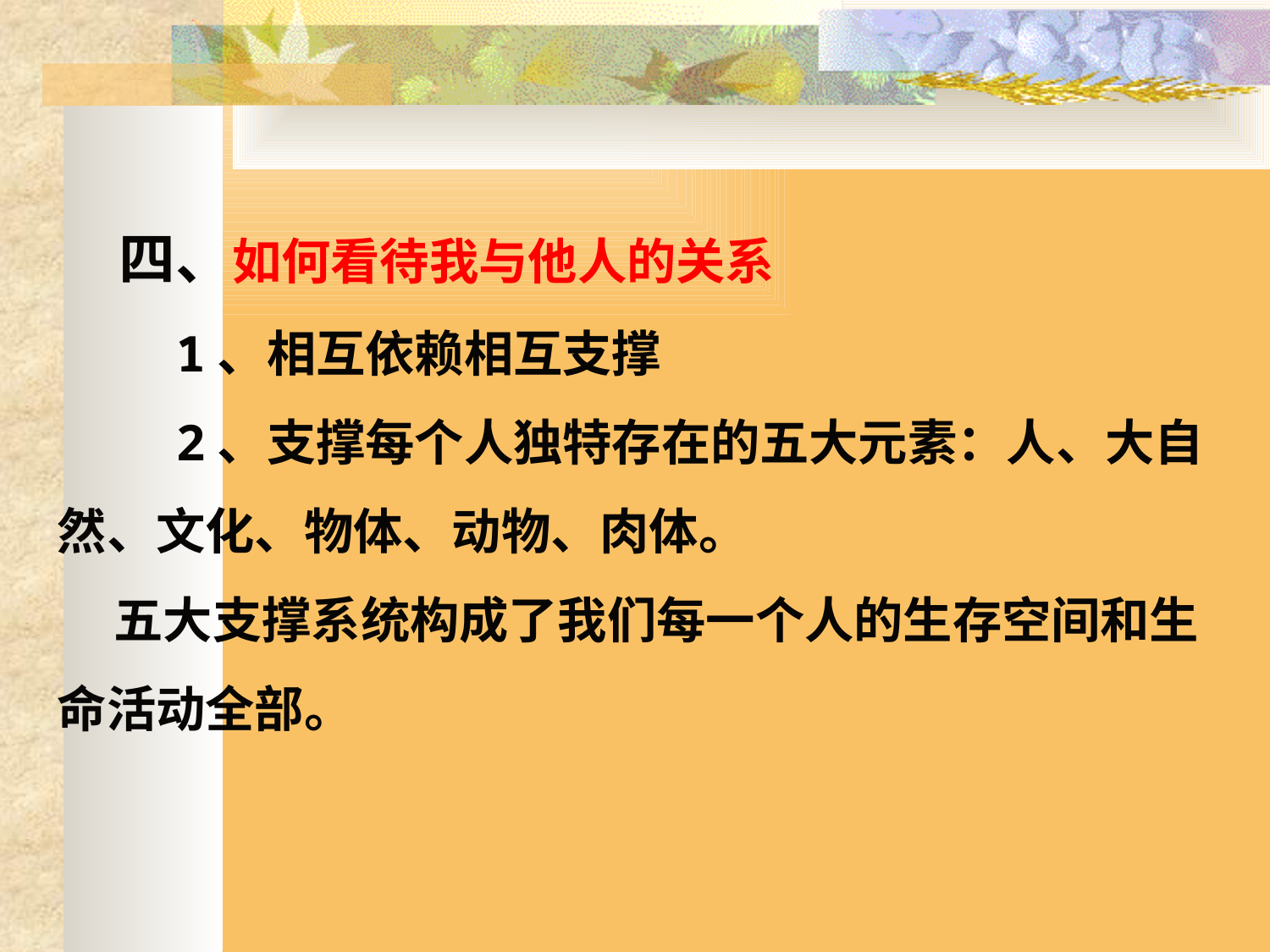

四、如何看待我与他人的关系
    1、相互依赖相互支撑
    2、支撑每个人独特存在的五大元素：人、大自然、文化、物体、动物、肉体。
    五大支撑系统构成了我们每一个人的生存空间和生命活动全部。